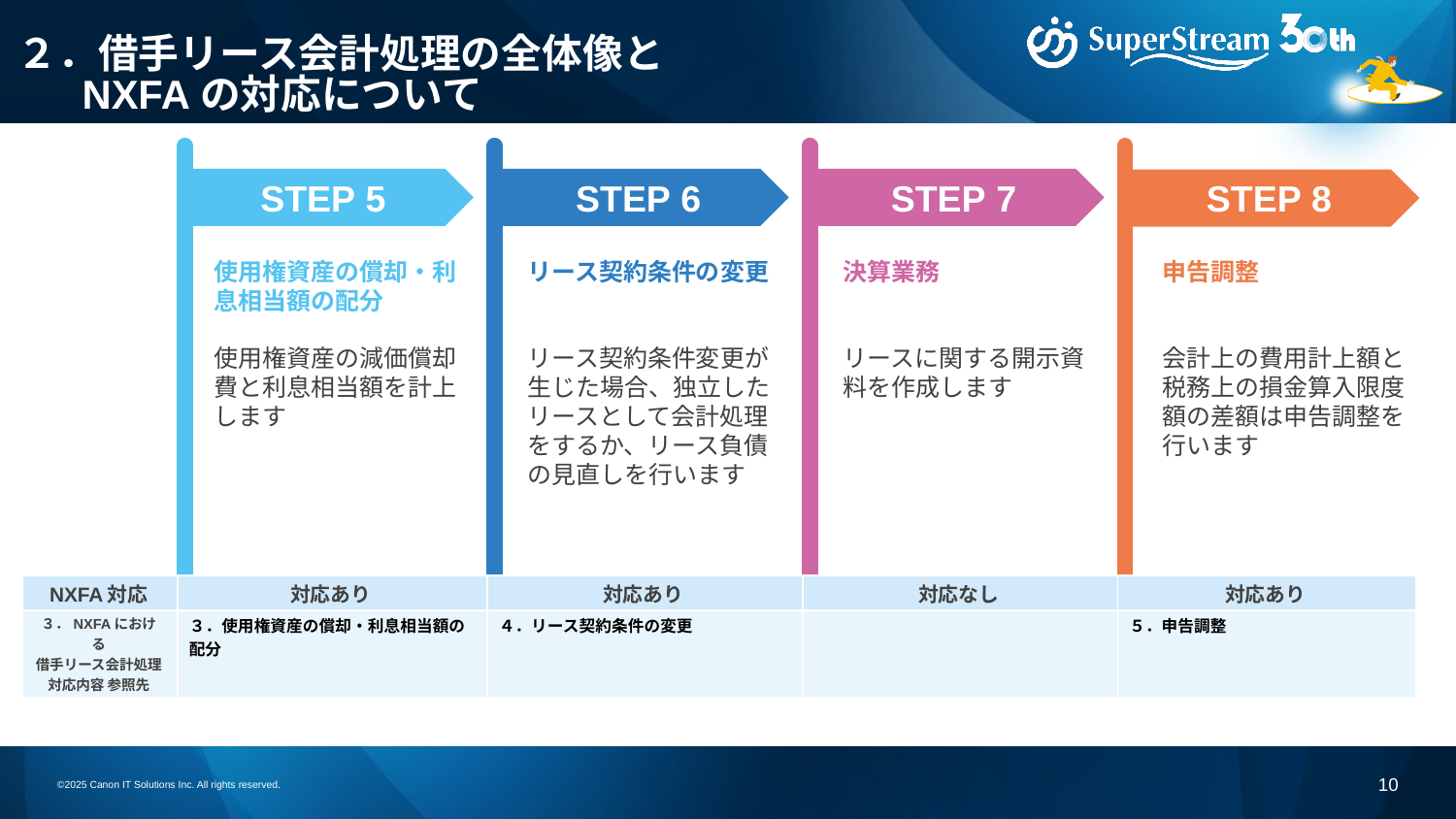

# ２．借手リース会計処理の全体像と NXFAの対応について
STEP 5
STEP 6
STEP 7
STEP 8
使用権資産の償却・利息相当額の配分

使用権資産の減価償却費と利息相当額を計上します
リース契約条件の変更

リース契約条件変更が生じた場合、独立したリースとして会計処理をするか、リース負債の見直しを行います

決算業務

リースに関する開示資料を作成します
申告調整

会計上の費用計上額と税務上の損金算入限度額の差額は申告調整を行います
| NXFA対応 | 対応あり | 対応あり | 対応なし | 対応あり |
| --- | --- | --- | --- | --- |
| ３．NXFAにおける 借手リース会計処理対応内容 参照先 | ３．使用権資産の償却・利息相当額の配分 | ４．リース契約条件の変更 |  | ５．申告調整 |
©2025 Canon IT Solutions Inc. All rights reserved.
10